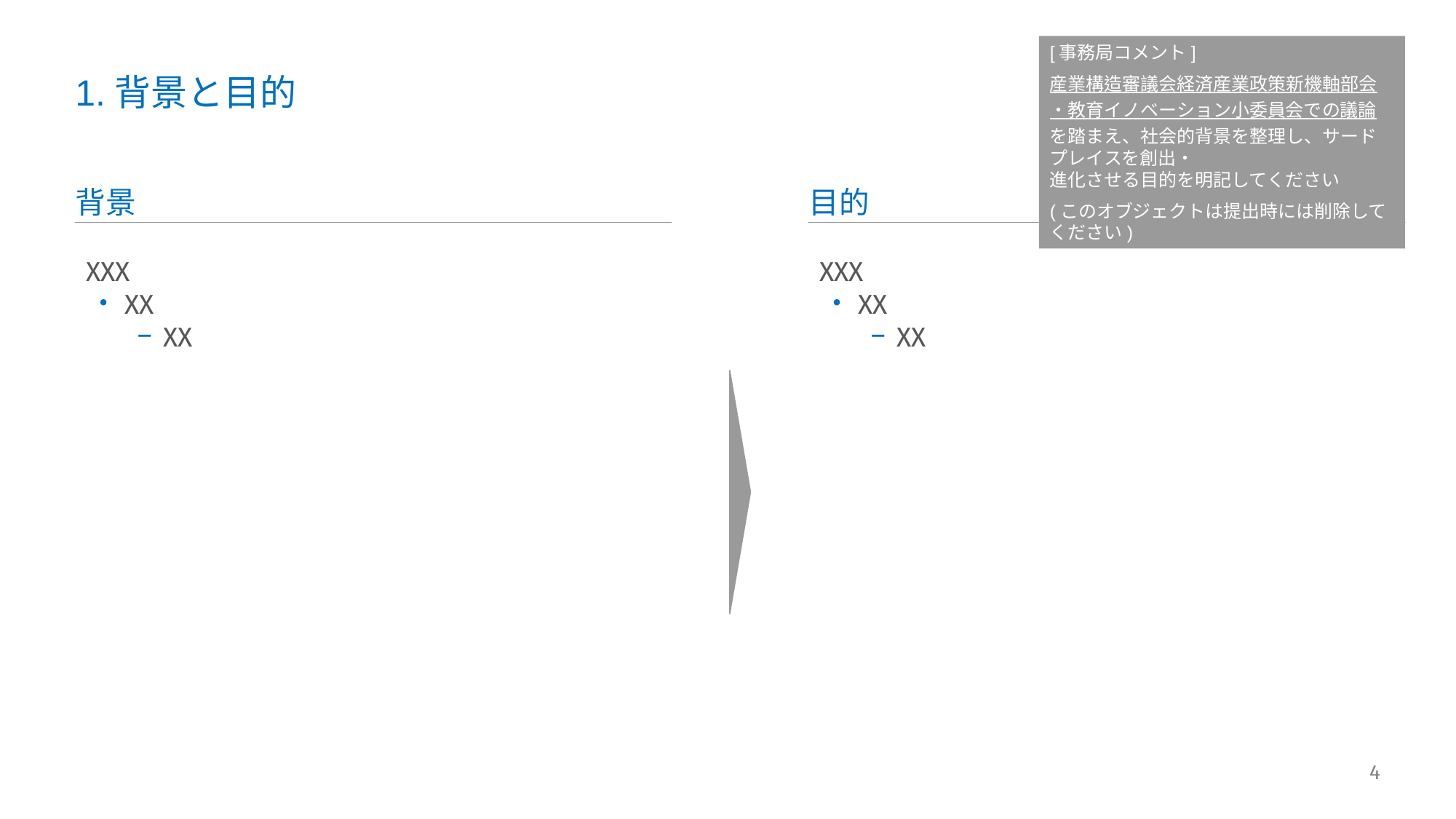

[事務局コメント]
産業構造審議会経済産業政策新機軸部会・教育イノベーション小委員会での議論を踏まえ、社会的背景を整理し、サードプレイスを創出・
進化させる目的を明記してください
(このオブジェクトは提出時には削除してください)
# 1.背景と目的
背景
目的
XXX
XX
XX
XXX
XX
XX